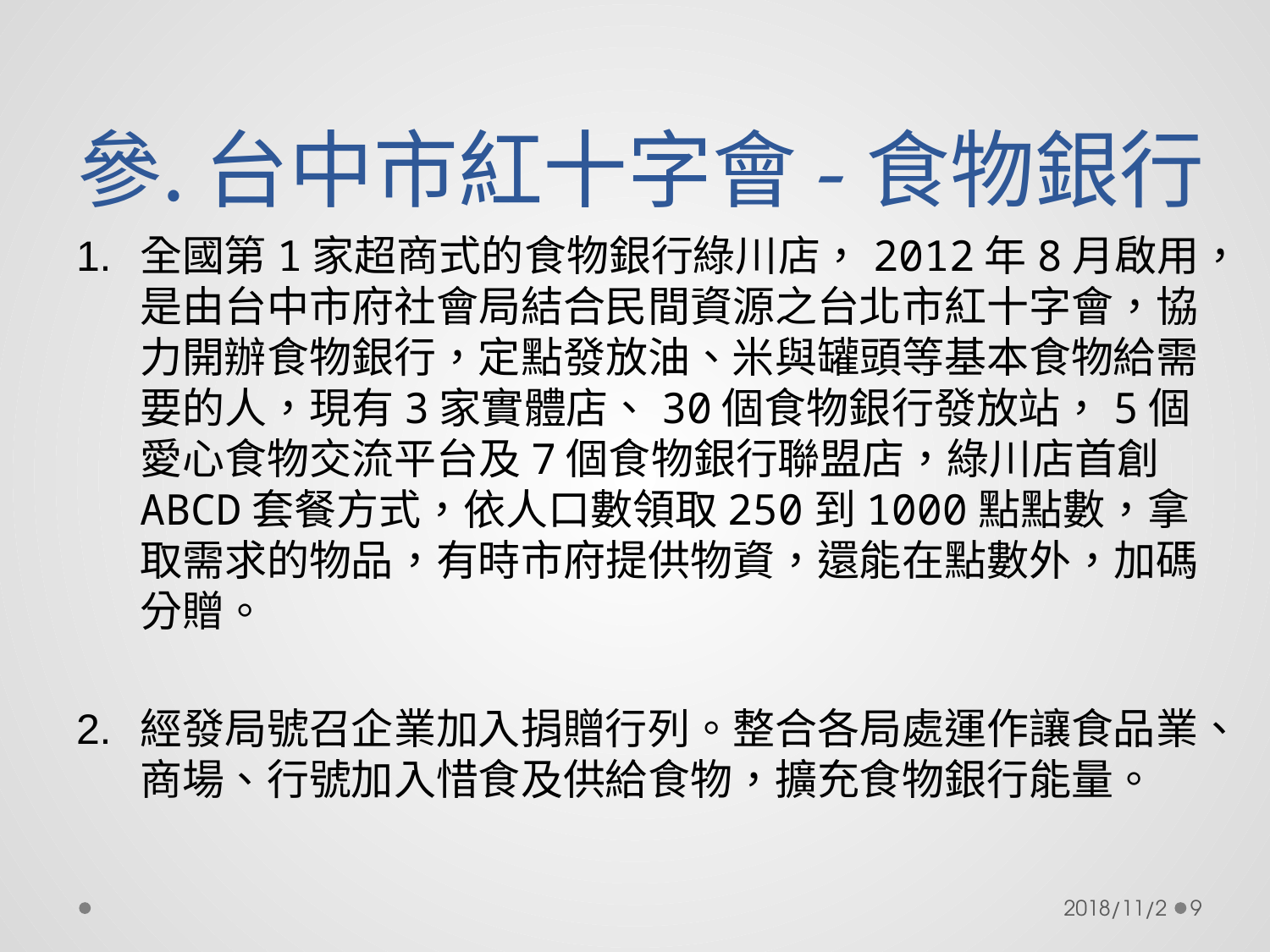

# 台中市紅十字會-食物銀行
全國第1家超商式的食物銀行綠川店，2012年8月啟用，是由台中市府社會局結合民間資源之台北市紅十字會，協力開辦食物銀行，定點發放油、米與罐頭等基本食物給需要的人，現有3家實體店、30個食物銀行發放站，5個愛心食物交流平台及7個食物銀行聯盟店，綠川店首創ABCD套餐方式，依人口數領取250到1000點點數，拿取需求的物品，有時市府提供物資，還能在點數外，加碼分贈。

經發局號召企業加入捐贈行列。整合各局處運作讓食品業、商場、行號加入惜食及供給食物，擴充食物銀行能量。

2018/11/2
9